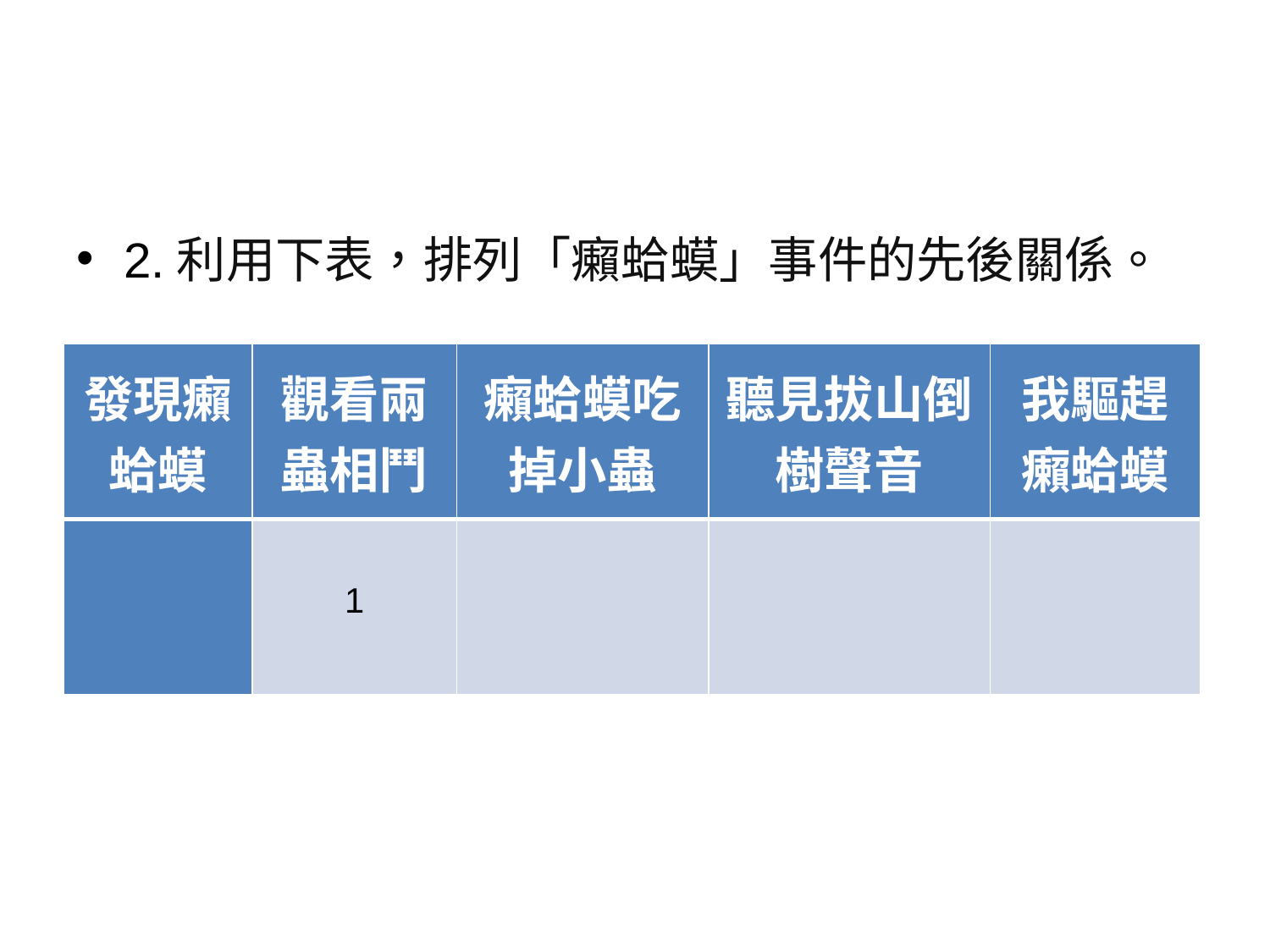

#
2.利用下表，排列「癩蛤蟆」事件的先後關係。

| 發現癩蛤蟆 | 觀看兩蟲相鬥 | 癩蛤蟆吃掉小蟲 | 聽見拔山倒樹聲音 | 我驅趕癩蛤蟆 |
| --- | --- | --- | --- | --- |
|  | 1 |  |  |  |